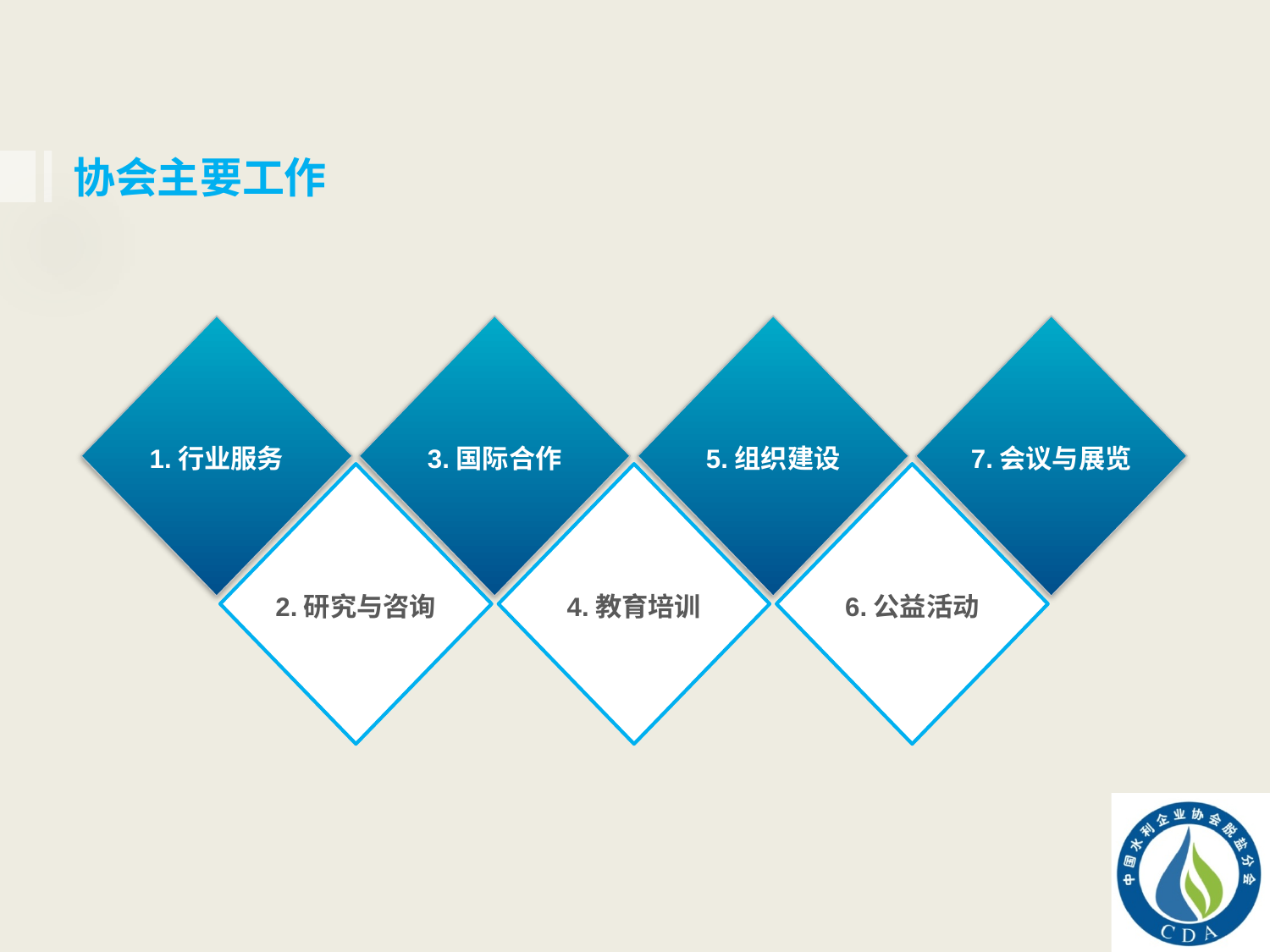

协会主要工作

1.行业服务
3.国际合作
5.组织建设
7.会议与展览
2.研究与咨询
4.教育培训
6.公益活动